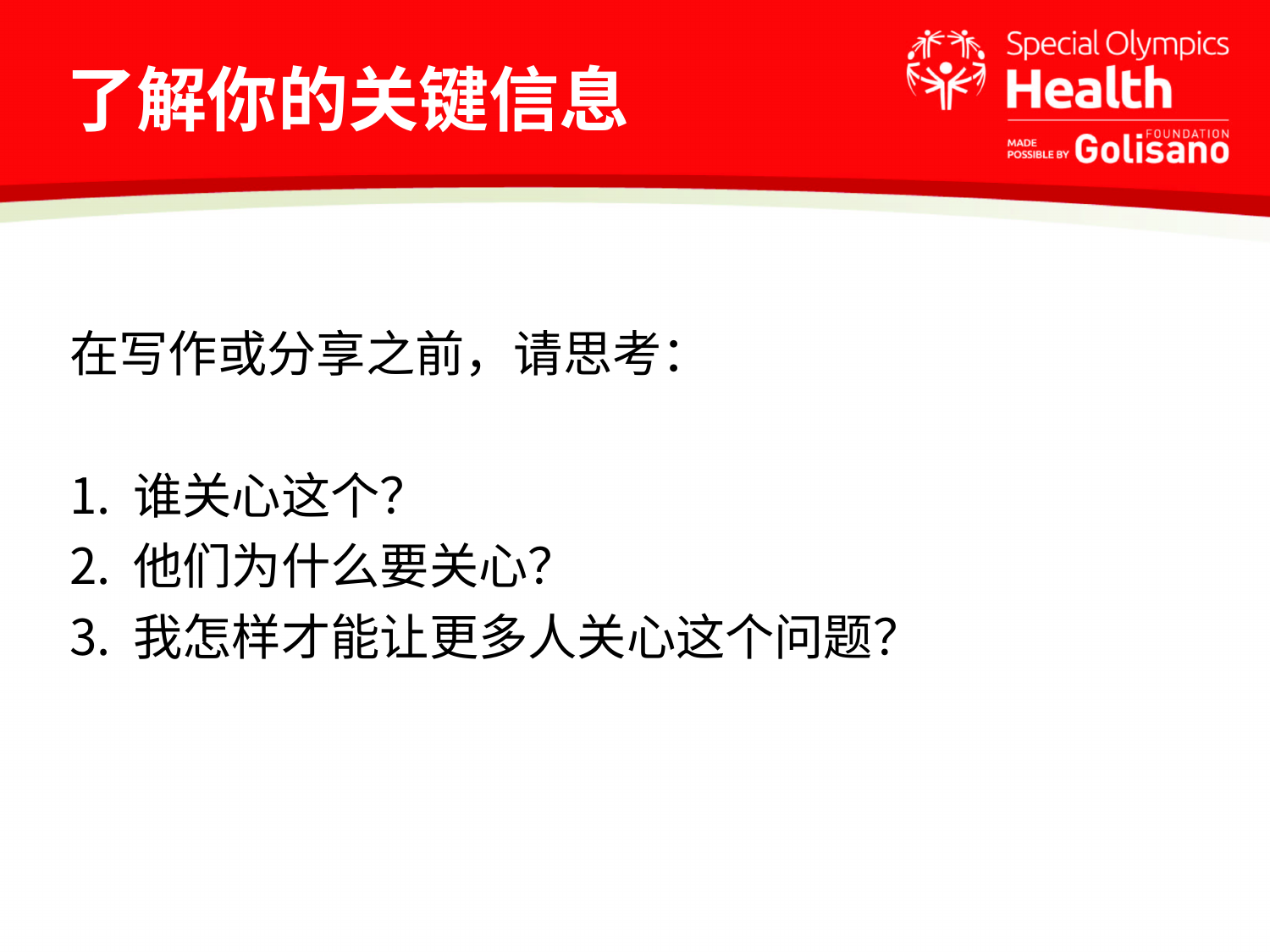

# 了解你的关键信息

在写作或分享之前，请思考：

谁关心这个？
他们为什么要关心？
我怎样才能让更多人关心这个问题？